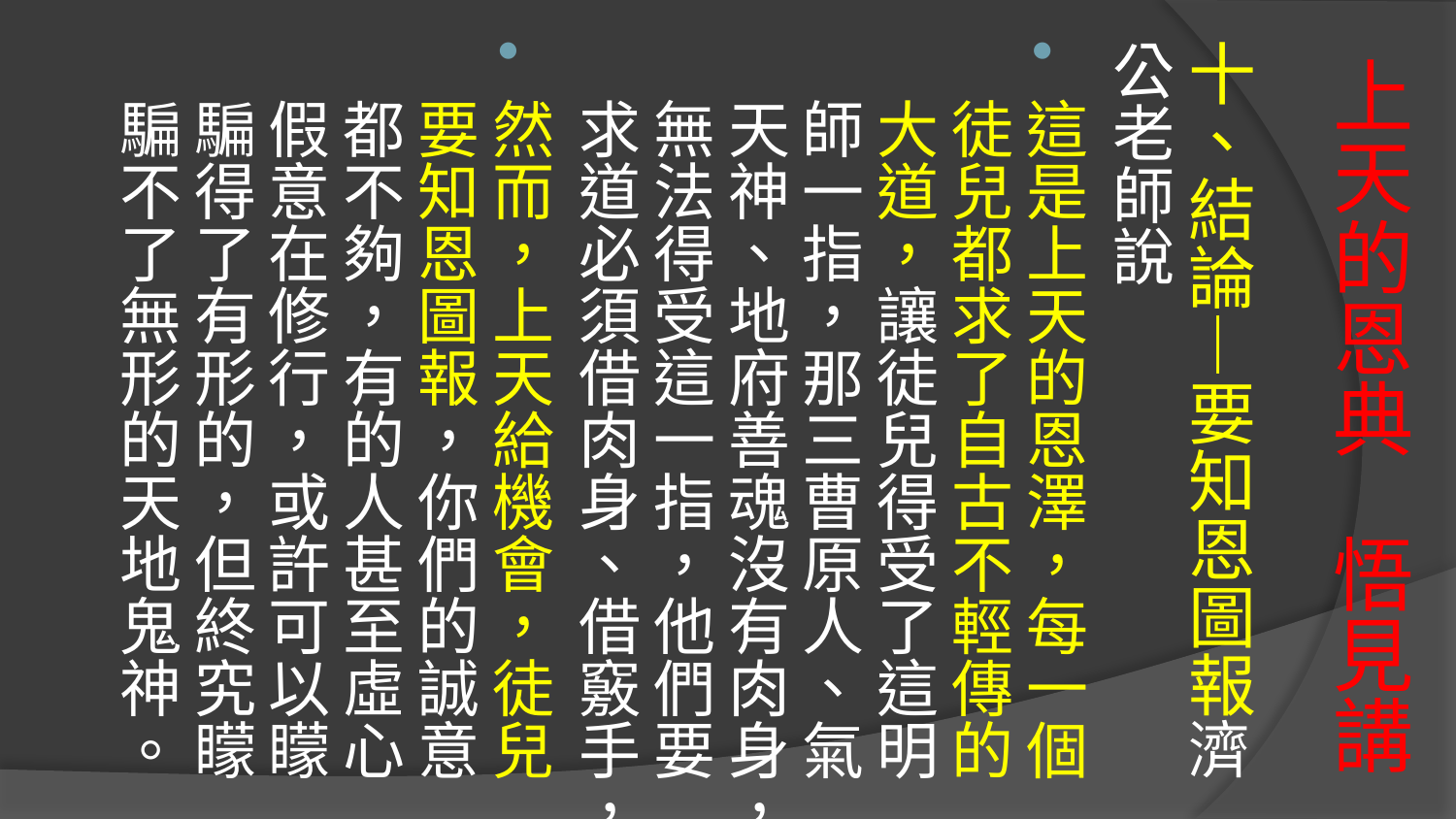

十、結論—要知恩圖報濟公老師說
這是上天的恩澤，每一個徒兒都求了自古不輕傳的大道，讓徒兒得受了這明師一指，那三曹原人、氣天神、地府善魂沒有肉身，無法得受這一指，他們要求道必須借肉身、借竅手，
然而，上天給機會，徒兒要知恩圖報，你們的誠意都不夠，有的人甚至虛心假意在修行，或許可以矇騙得了有形的，但終究矇騙不了無形的天地鬼神。

# 上天的恩典    悟見講